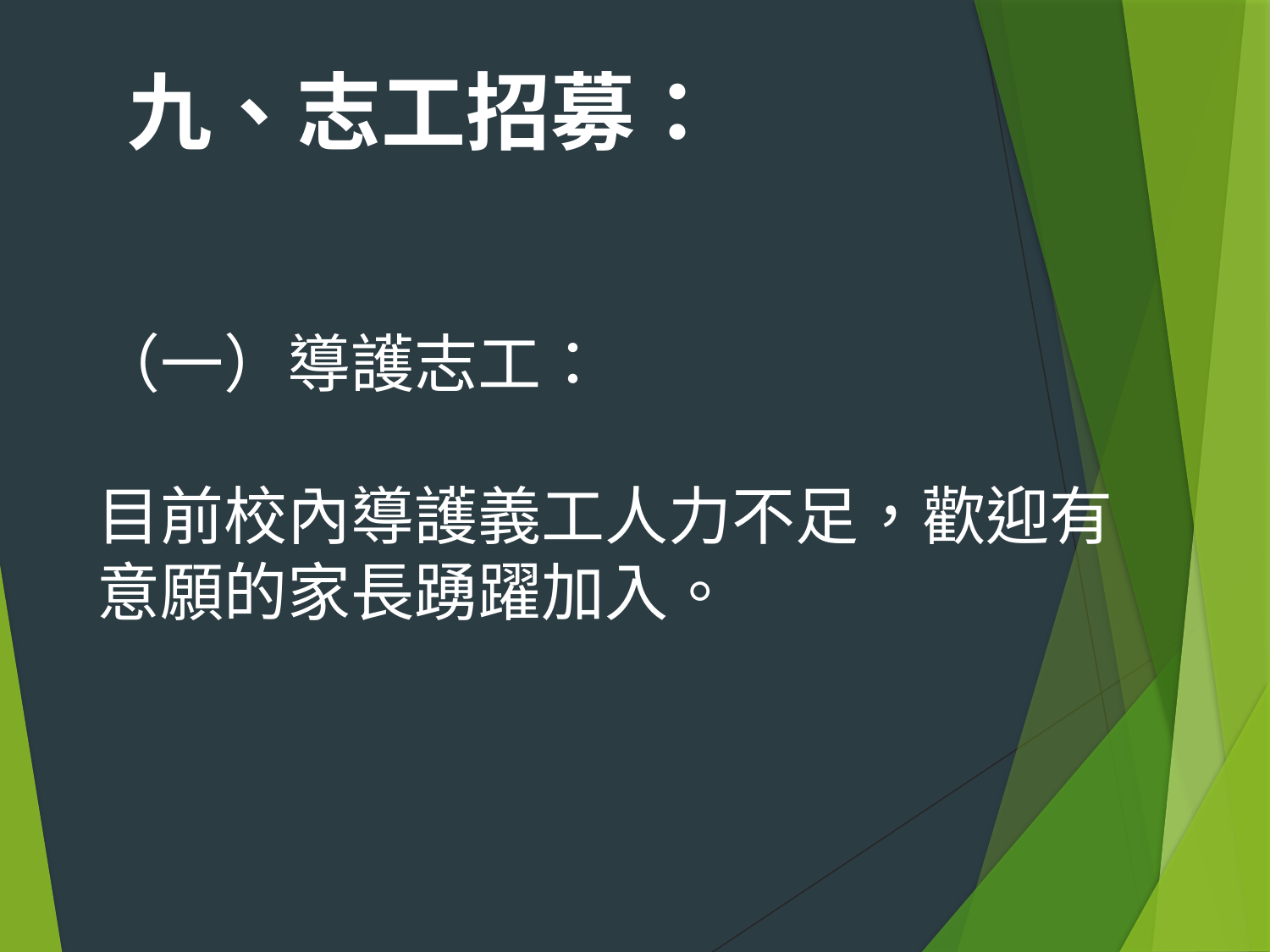

九、志工招募：
（一）導護志工：

目前校內導護義工人力不足，歡迎有意願的家長踴躍加入。